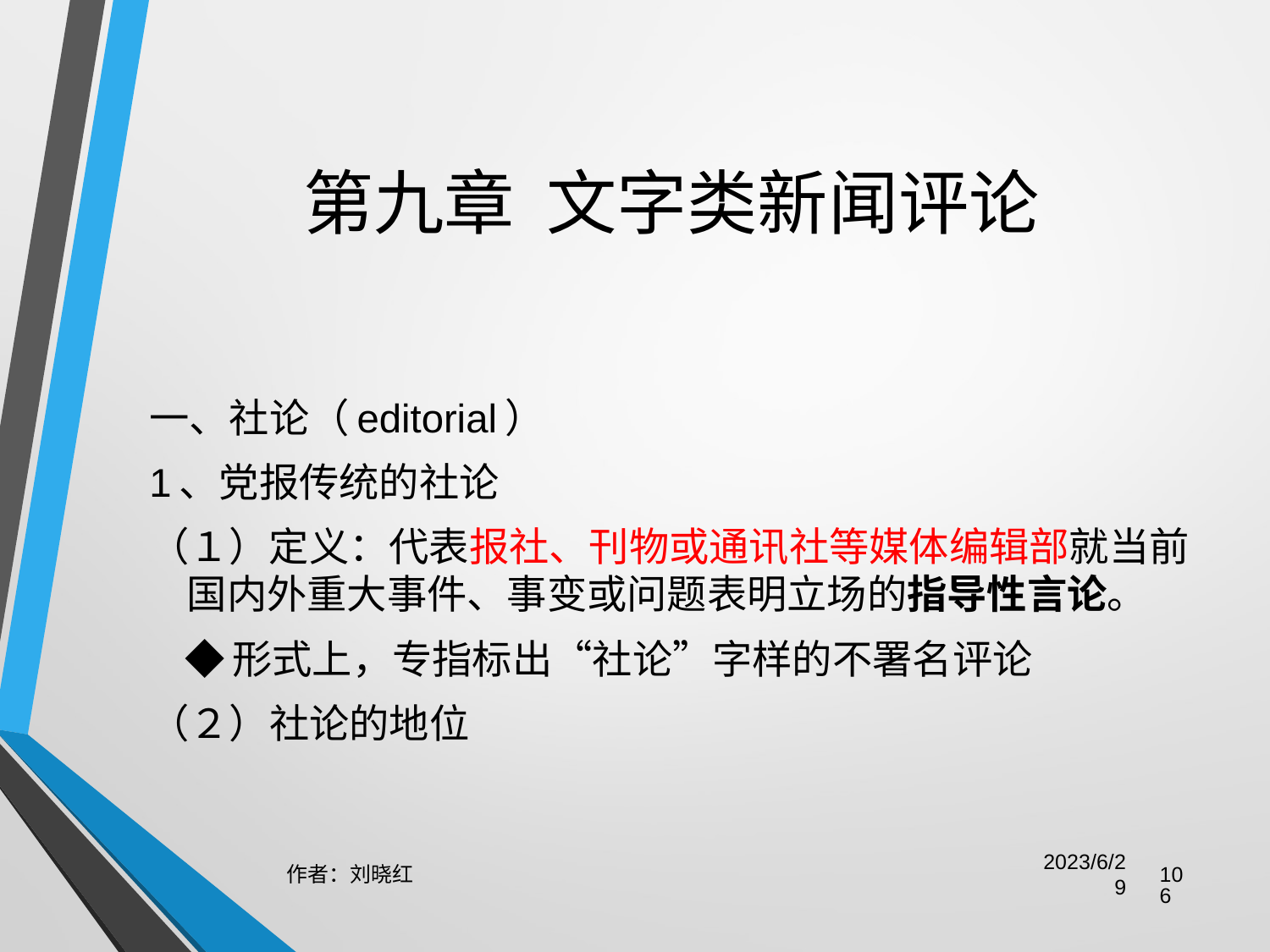

# 第九章  文字类新闻评论
一、社论（editorial）
1、党报传统的社论
（１）定义：代表报社、刊物或通讯社等媒体编辑部就当前国内外重大事件、事变或问题表明立场的指导性言论。
    ◆形式上，专指标出“社论”字样的不署名评论
（２）社论的地位

作者：刘晓红
2023/6/29
106